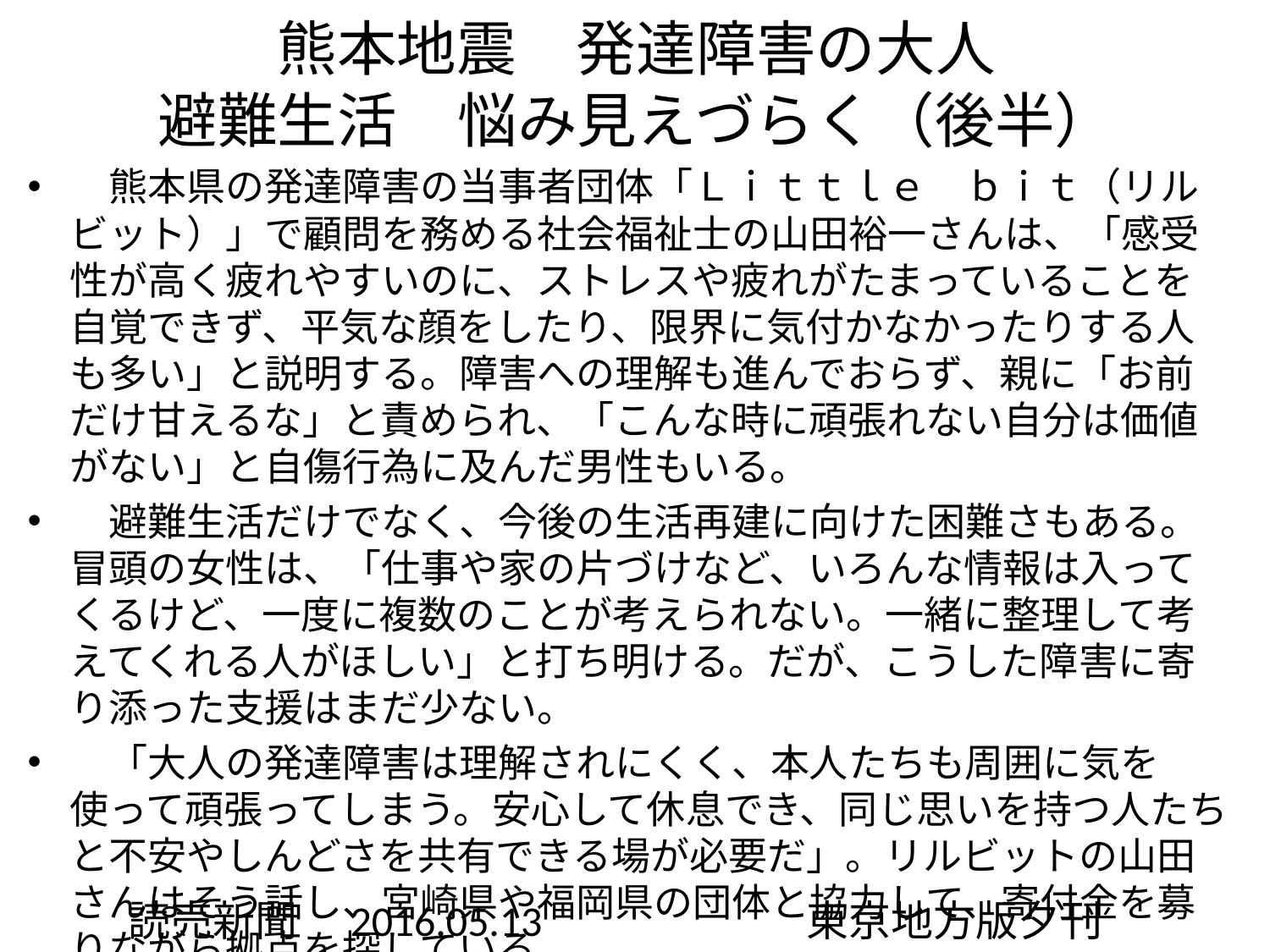

# 熊本地震　発達障害の大人 　避難生活　悩み見えづらく（後半）
　熊本県の発達障害の当事者団体「Ｌｉｔｔｌｅ　ｂｉｔ（リルビット）」で顧問を務める社会福祉士の山田裕一さんは、「感受性が高く疲れやすいのに、ストレスや疲れがたまっていることを自覚できず、平気な顔をしたり、限界に気付かなかったりする人も多い」と説明する。障害への理解も進んでおらず、親に「お前だけ甘えるな」と責められ、「こんな時に頑張れない自分は価値がない」と自傷行為に及んだ男性もいる。
　避難生活だけでなく、今後の生活再建に向けた困難さもある。冒頭の女性は、「仕事や家の片づけなど、いろんな情報は入ってくるけど、一度に複数のことが考えられない。一緒に整理して考えてくれる人がほしい」と打ち明ける。だが、こうした障害に寄り添った支援はまだ少ない。
　「大人の発達障害は理解されにくく、本人たちも周囲に気を使って頑張ってしまう。安心して休息でき、同じ思いを持つ人たちと不安やしんどさを共有できる場が必要だ」。リルビットの山田さんはそう話し、宮崎県や福岡県の団体と協力して、寄付金を募りながら拠点を探している。
読売新聞　2016.05.13　　　　　　東京地方版夕刊